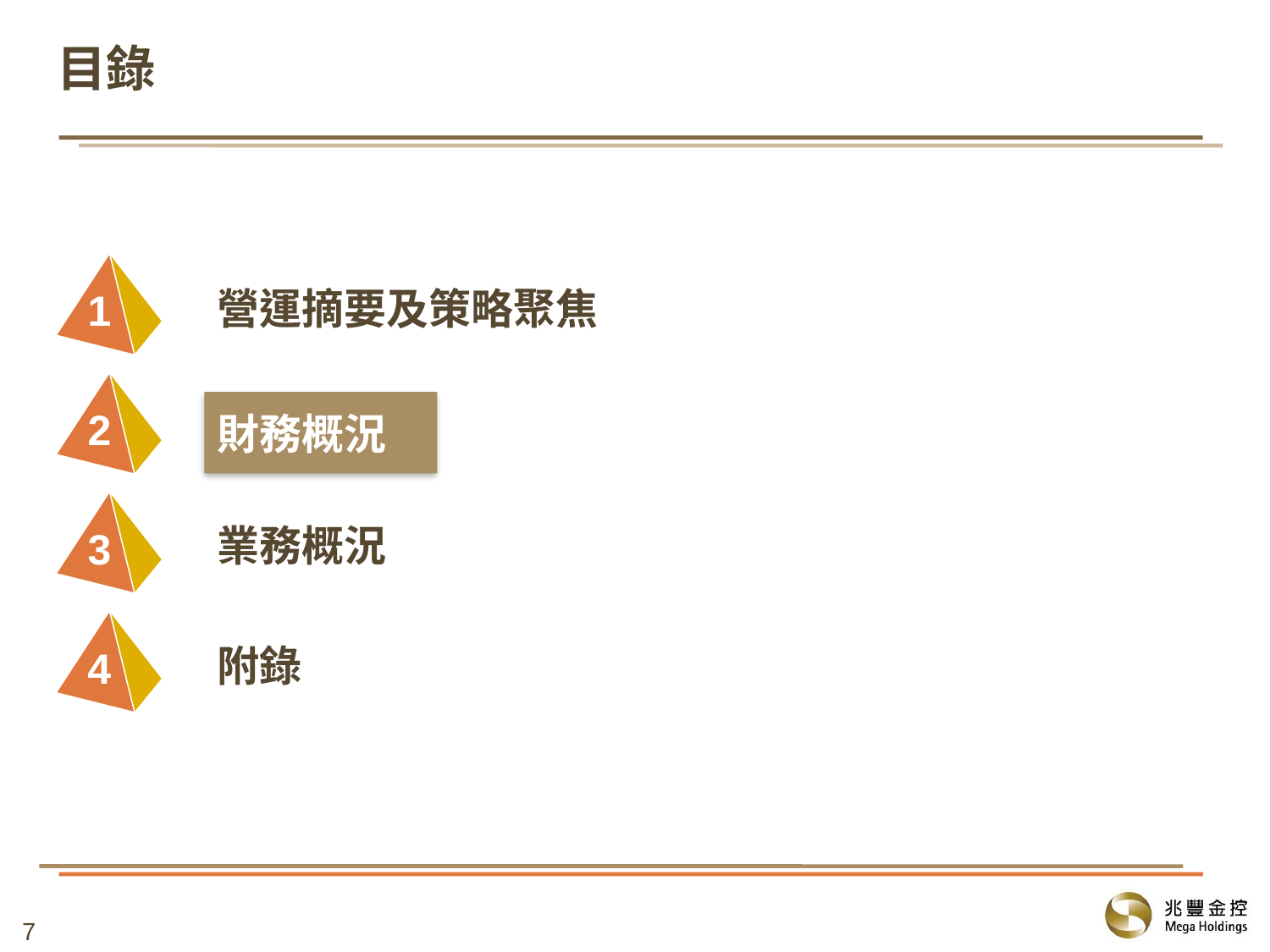

# 目錄

1
營運摘要及策略聚焦

2
財務概況

3
業務概況

4
附錄